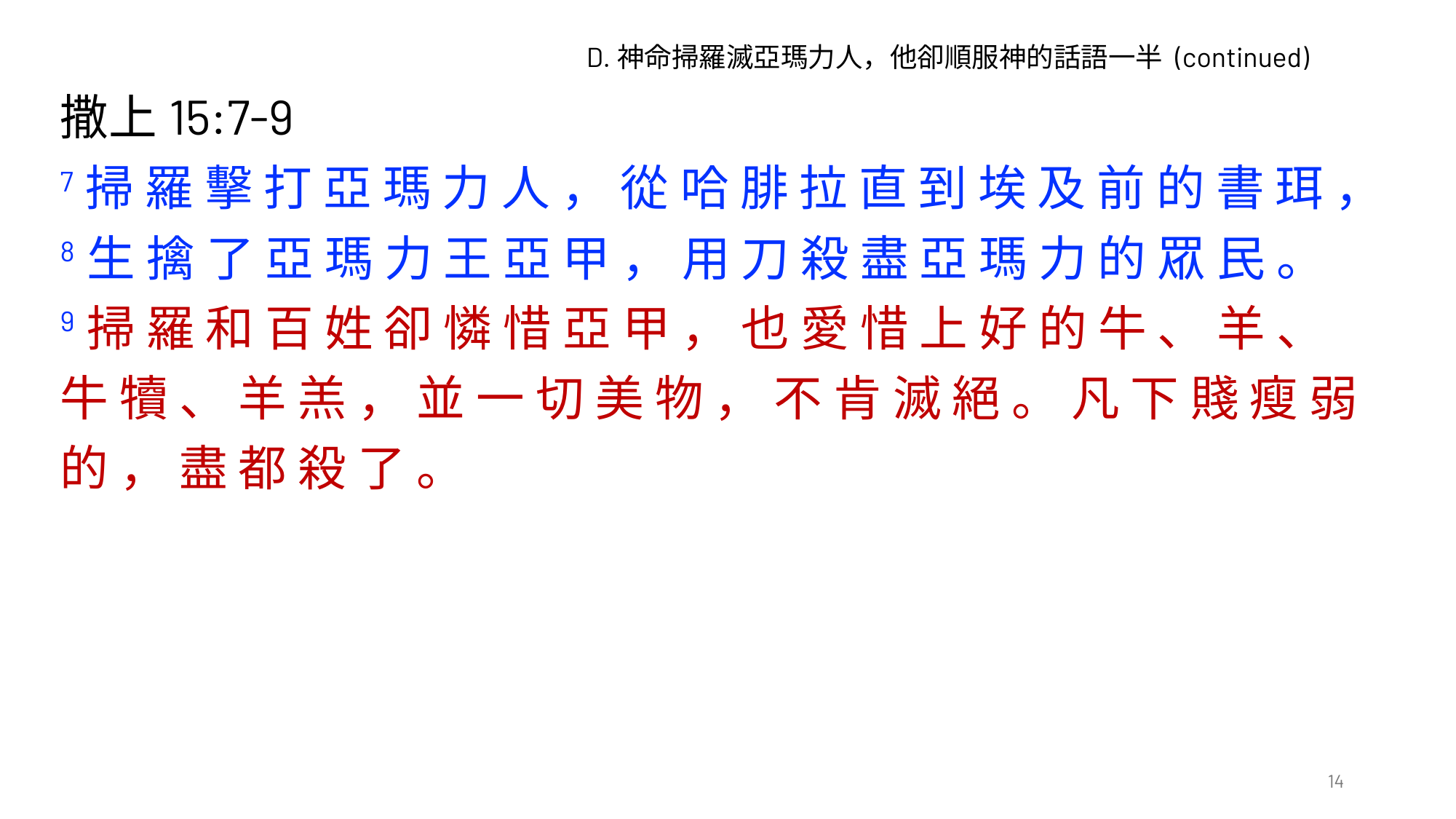

D.神命掃羅滅亞瑪力人，他卻順服神的話語一半 (continued)
撒上15:7-9
7 掃 羅 擊 打 亞 瑪 力 人 ， 從 哈 腓 拉 直 到 埃 及 前 的 書 珥 ，
8 生 擒 了 亞 瑪 力 王 亞 甲 ， 用 刀 殺 盡 亞 瑪 力 的 眾 民 。
9 掃 羅 和 百 姓 卻 憐 惜 亞 甲 ， 也 愛 惜 上 好 的 牛 、 羊 、 牛 犢 、 羊 羔 ， 並 一 切 美 物 ， 不 肯 滅 絕 。 凡 下 賤 瘦 弱 的 ， 盡 都 殺 了 。

14